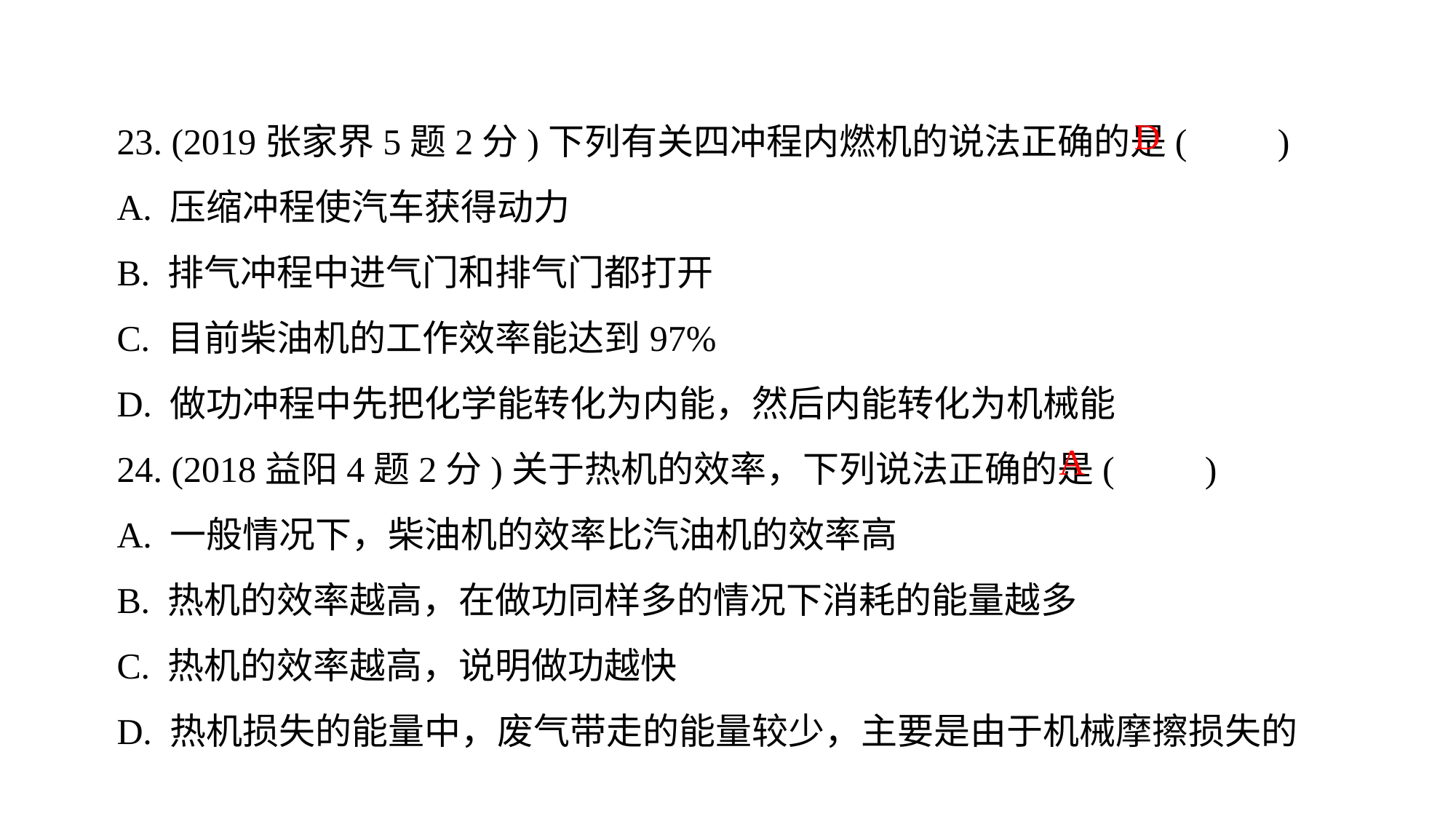

23. (2019张家界5题2分)下列有关四冲程内燃机的说法正确的是(　　)
A. 压缩冲程使汽车获得动力
B. 排气冲程中进气门和排气门都打开
C. 目前柴油机的工作效率能达到97%
D. 做功冲程中先把化学能转化为内能，然后内能转化为机械能
24. (2018益阳4题2分)关于热机的效率，下列说法正确的是(　　)
A. 一般情况下，柴油机的效率比汽油机的效率高
B. 热机的效率越高，在做功同样多的情况下消耗的能量越多
C. 热机的效率越高，说明做功越快
D. 热机损失的能量中，废气带走的能量较少，主要是由于机械摩擦损失的
D
A